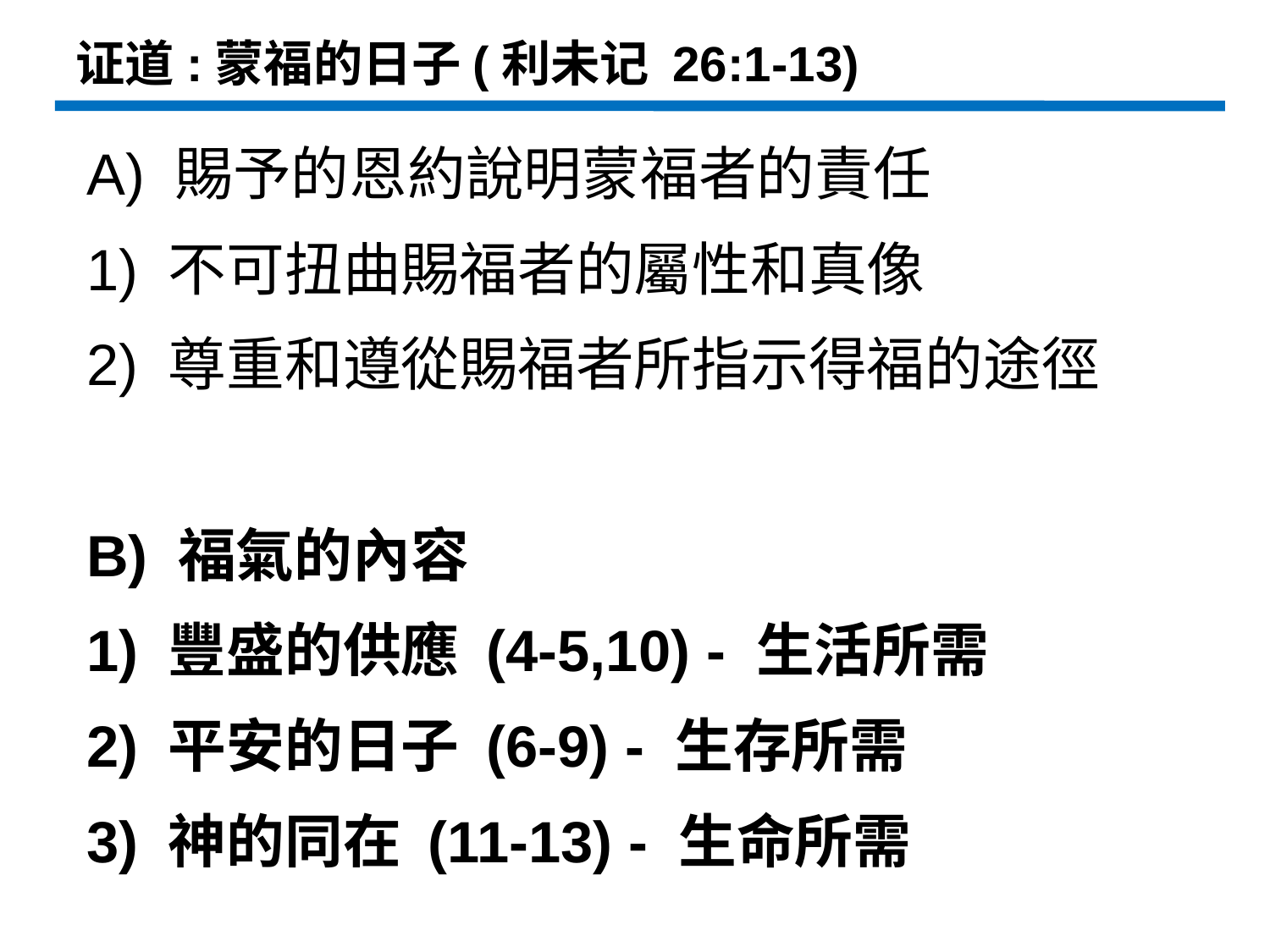

证道:蒙福的日子(利未记 26:1-13)

A) 賜予的恩約說明蒙福者的責任
1) 不可扭曲賜福者的屬性和真像
2) 尊重和遵從賜福者所指示得福的途徑

B) 福氣的內容
1) 豐盛的供應 (4-5,10) - 生活所需
2) 平安的日子 (6-9) - 生存所需
3) 神的同在 (11-13) - 生命所需